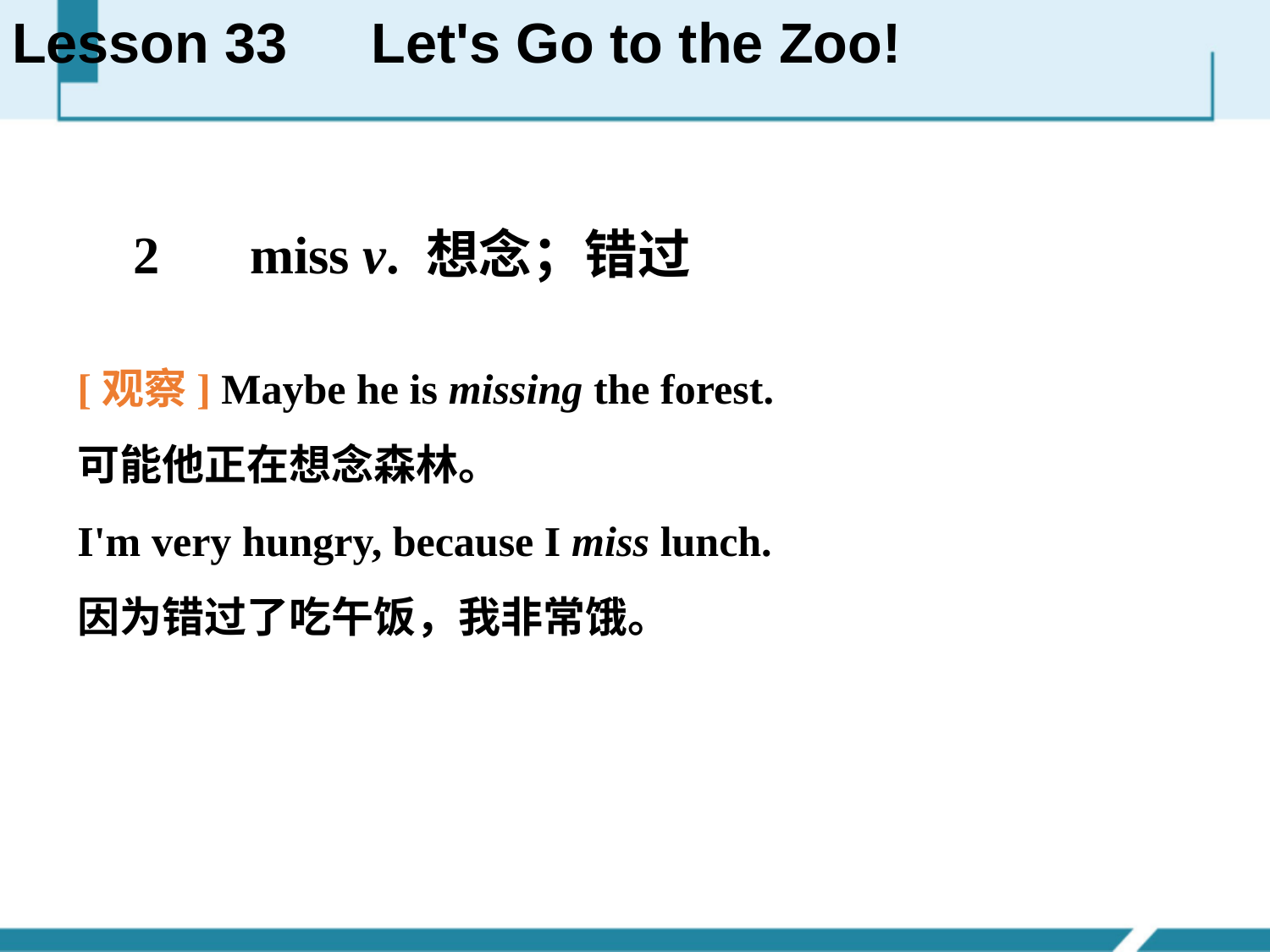

Lesson 33　Let's Go to the Zoo!
　2　 miss v. 想念；错过
[观察] Maybe he is missing the forest.
可能他正在想念森林。
I'm very hungry, because I miss lunch.
因为错过了吃午饭，我非常饿。